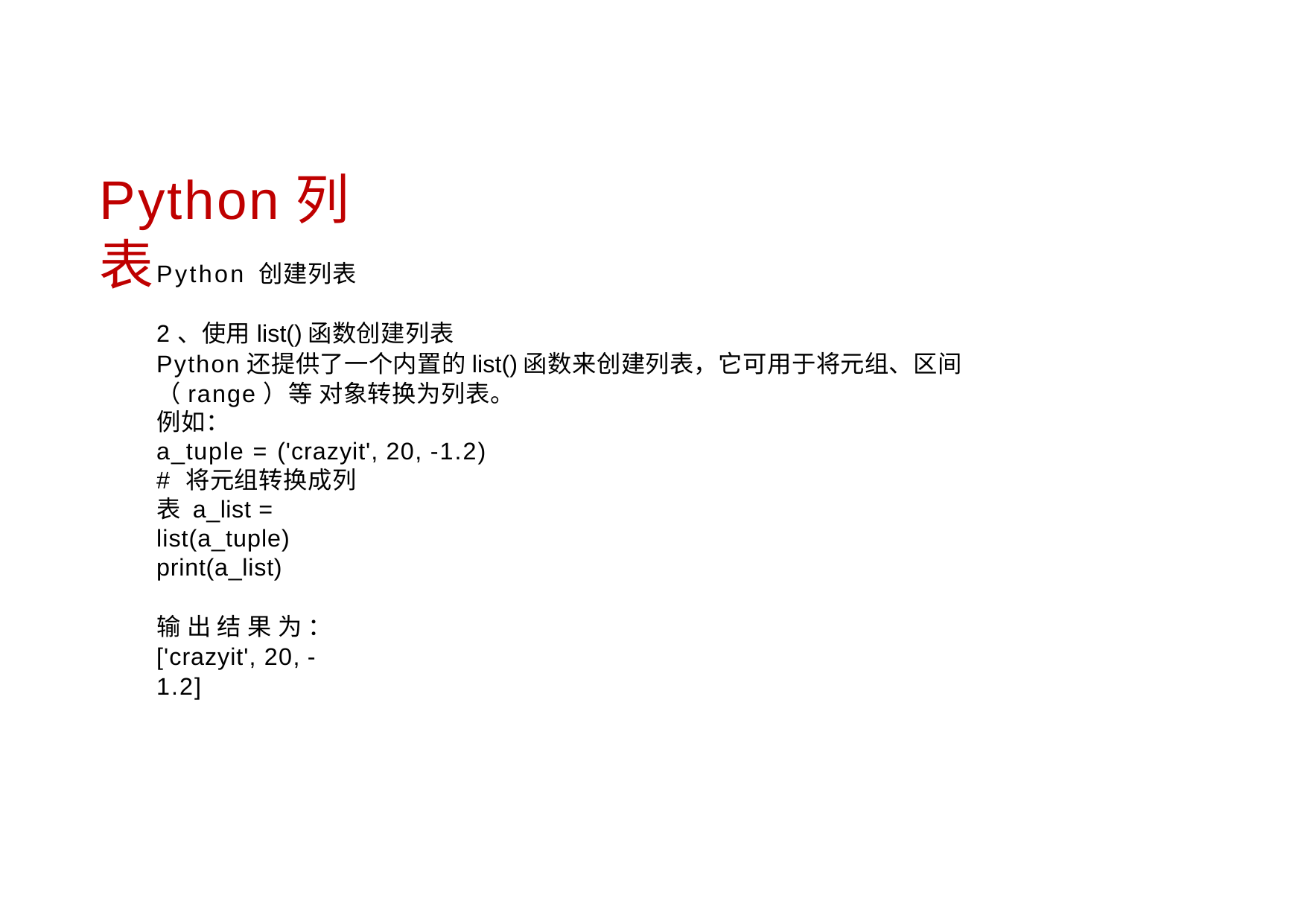

# Python列表
Python 创建列表

2、使用list()函数创建列表
Python还提供了一个内置的list()函数来创建列表，它可用于将元组、区间（range）等 对象转换为列表。
例如：
a_tuple = ('crazyit', 20, -1.2)
# 将元组转换成列表 a_list = list(a_tuple)  print(a_list)

输 出 结 果 为 ：  ['crazyit', 20, -1.2]